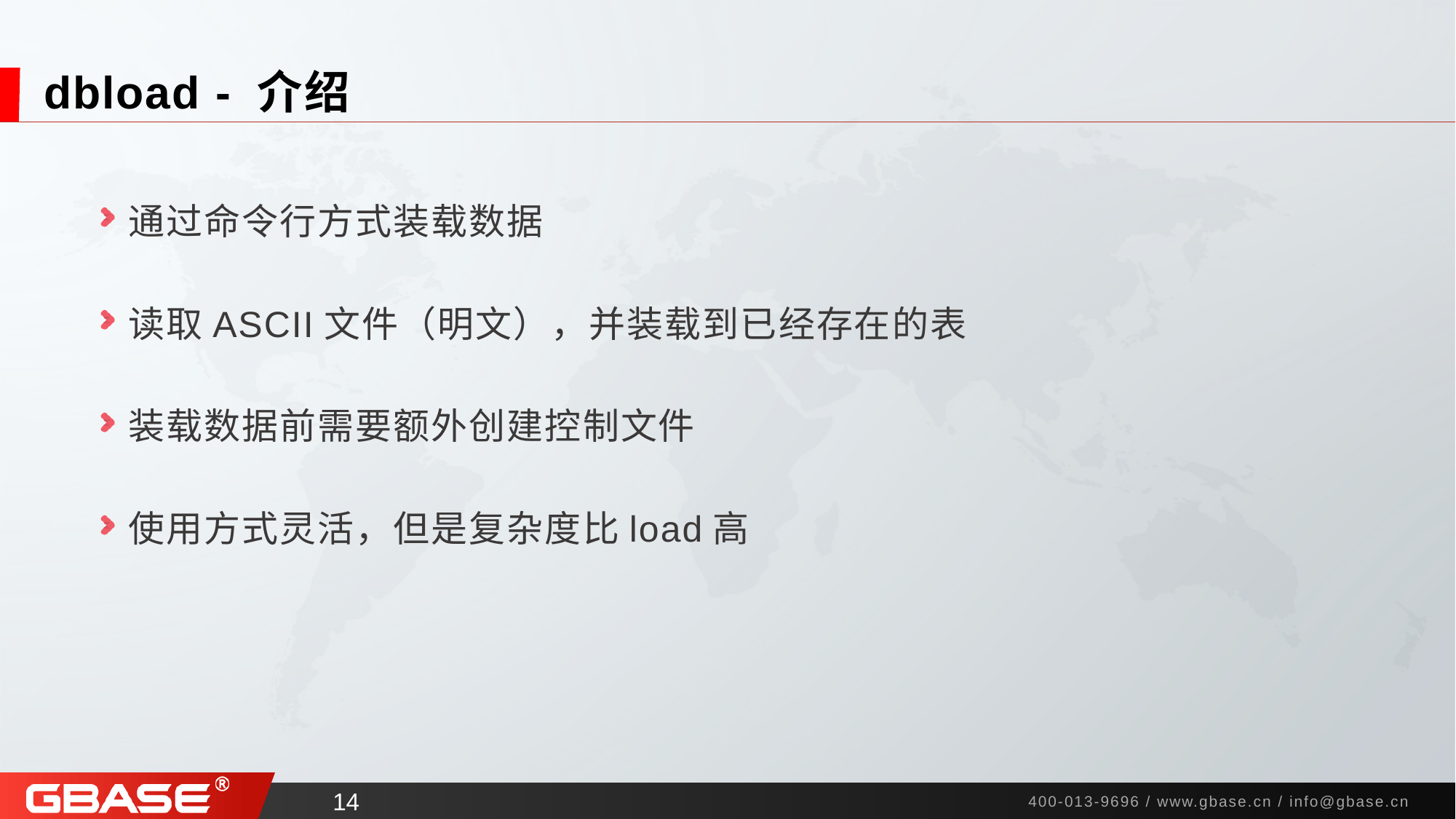

# dbload - 介绍
通过命令行方式装载数据
读取ASCII文件（明文），并装载到已经存在的表
装载数据前需要额外创建控制文件
使用方式灵活，但是复杂度比load高